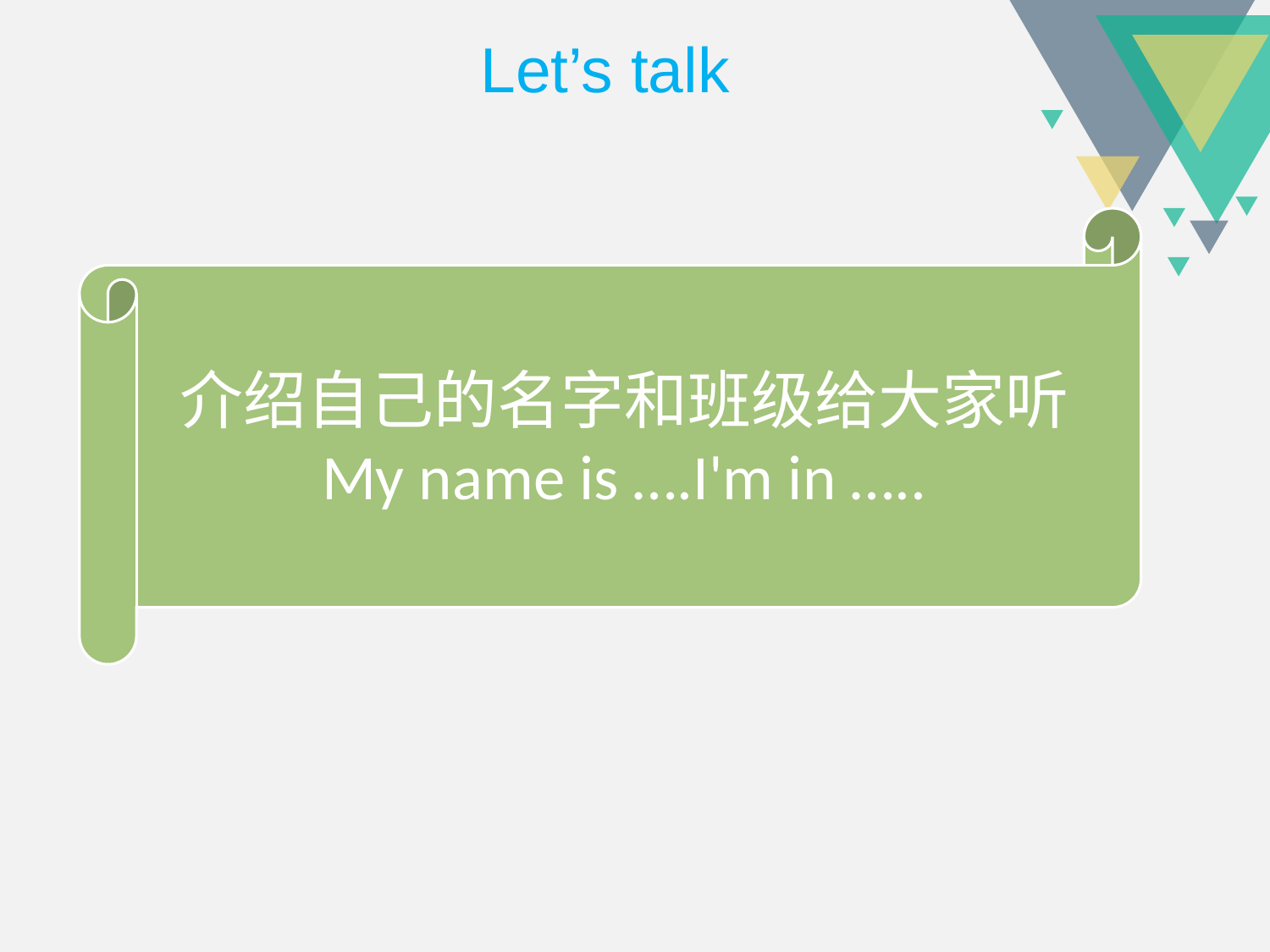

Let’s talk
介绍自己的名字和班级给大家听
My name is ….I'm in …..